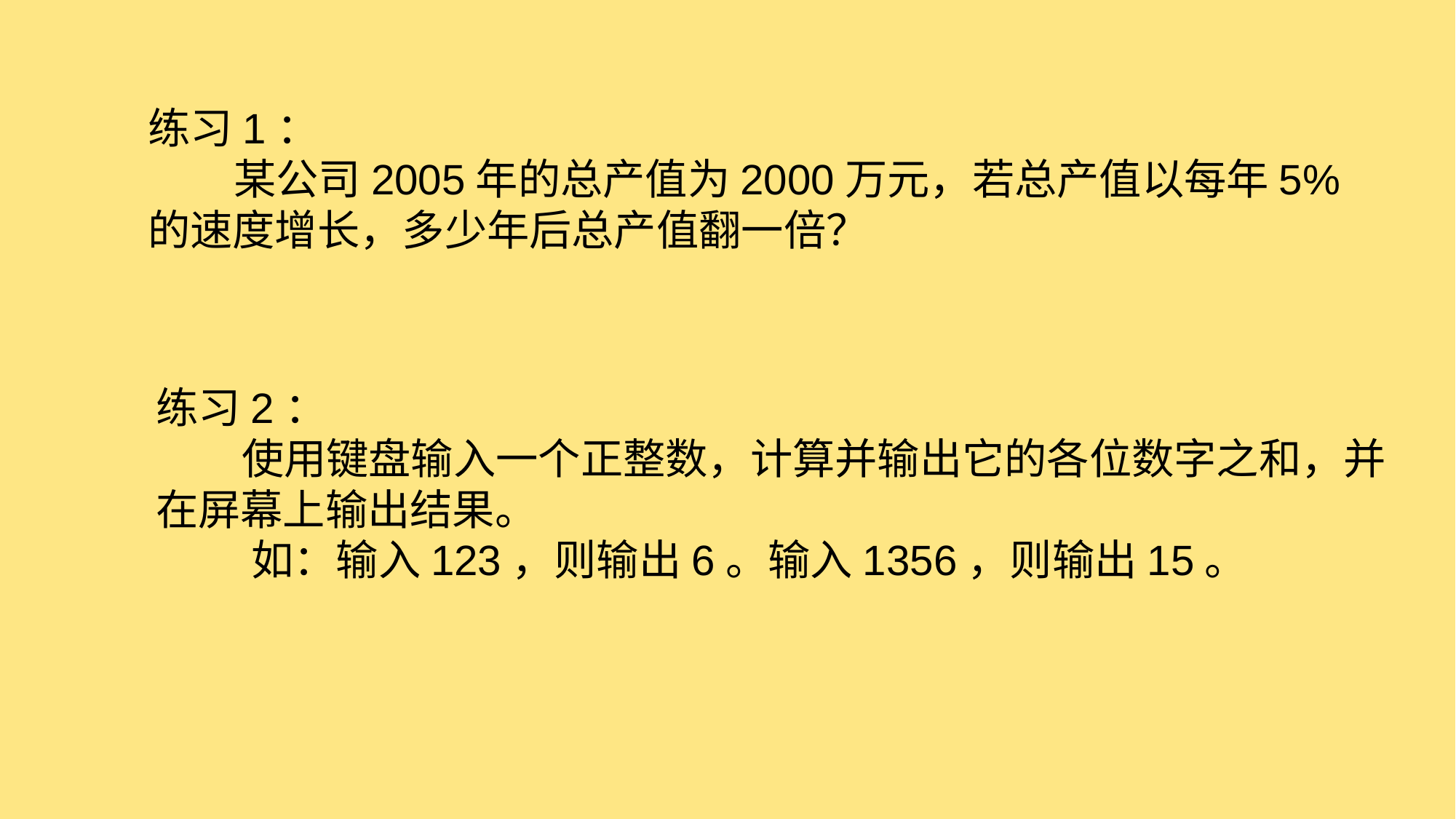

练习1：
        某公司2005年的总产值为2000万元，若总产值以每年5%的速度增长，多少年后总产值翻一倍？
练习2：
        使用键盘输入一个正整数，计算并输出它的各位数字之和，并在屏幕上输出结果。
         如：输入123，则输出6。输入1356，则输出15。